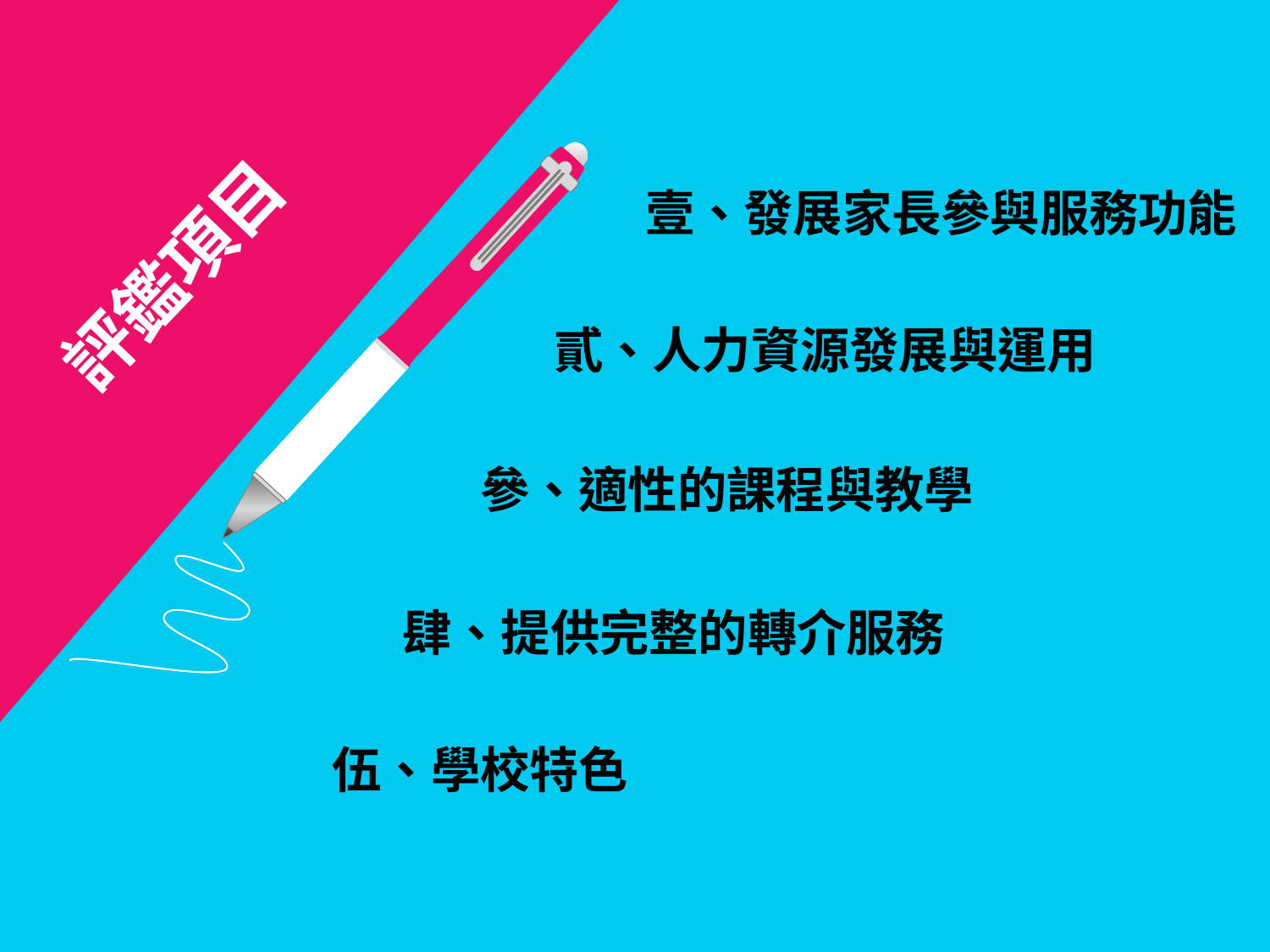

#
壹、發展家長參與服務功能

評鑑項目
貳、人力資源發展與運用

參、適性的課程與教學

肆、提供完整的轉介服務
伍、學校特色